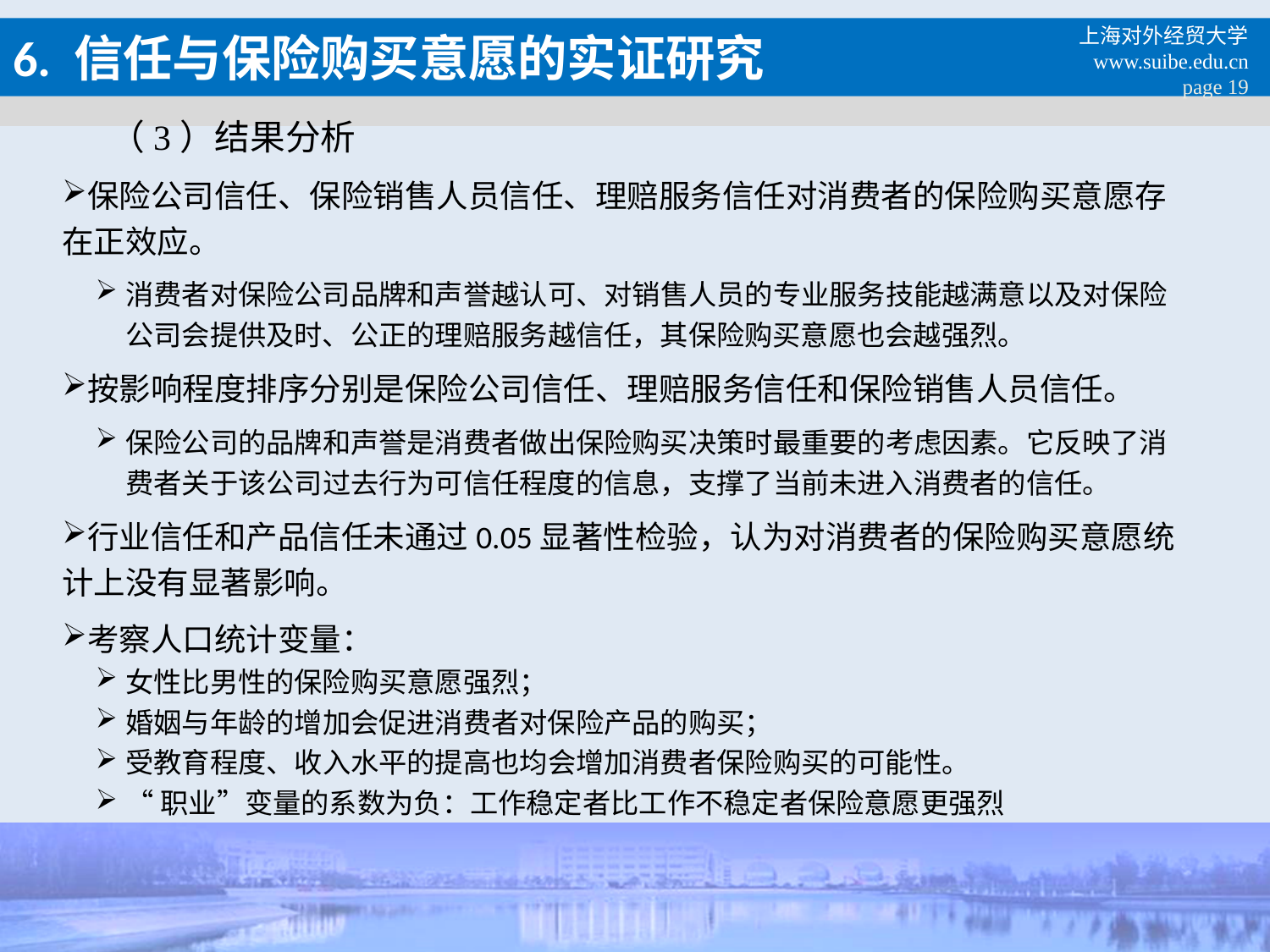

# 6. 信任与保险购买意愿的实证研究
上海对外经贸大学
www.suibe.edu.cn
 page 19
（3）结果分析
保险公司信任、保险销售人员信任、理赔服务信任对消费者的保险购买意愿存在正效应。
消费者对保险公司品牌和声誉越认可、对销售人员的专业服务技能越满意以及对保险公司会提供及时、公正的理赔服务越信任，其保险购买意愿也会越强烈。
按影响程度排序分别是保险公司信任、理赔服务信任和保险销售人员信任。
保险公司的品牌和声誉是消费者做出保险购买决策时最重要的考虑因素。它反映了消费者关于该公司过去行为可信任程度的信息，支撑了当前未进入消费者的信任。
行业信任和产品信任未通过0.05显著性检验，认为对消费者的保险购买意愿统计上没有显著影响。
考察人口统计变量：
女性比男性的保险购买意愿强烈；
婚姻与年龄的增加会促进消费者对保险产品的购买；
受教育程度、收入水平的提高也均会增加消费者保险购买的可能性。
“职业”变量的系数为负：工作稳定者比工作不稳定者保险意愿更强烈